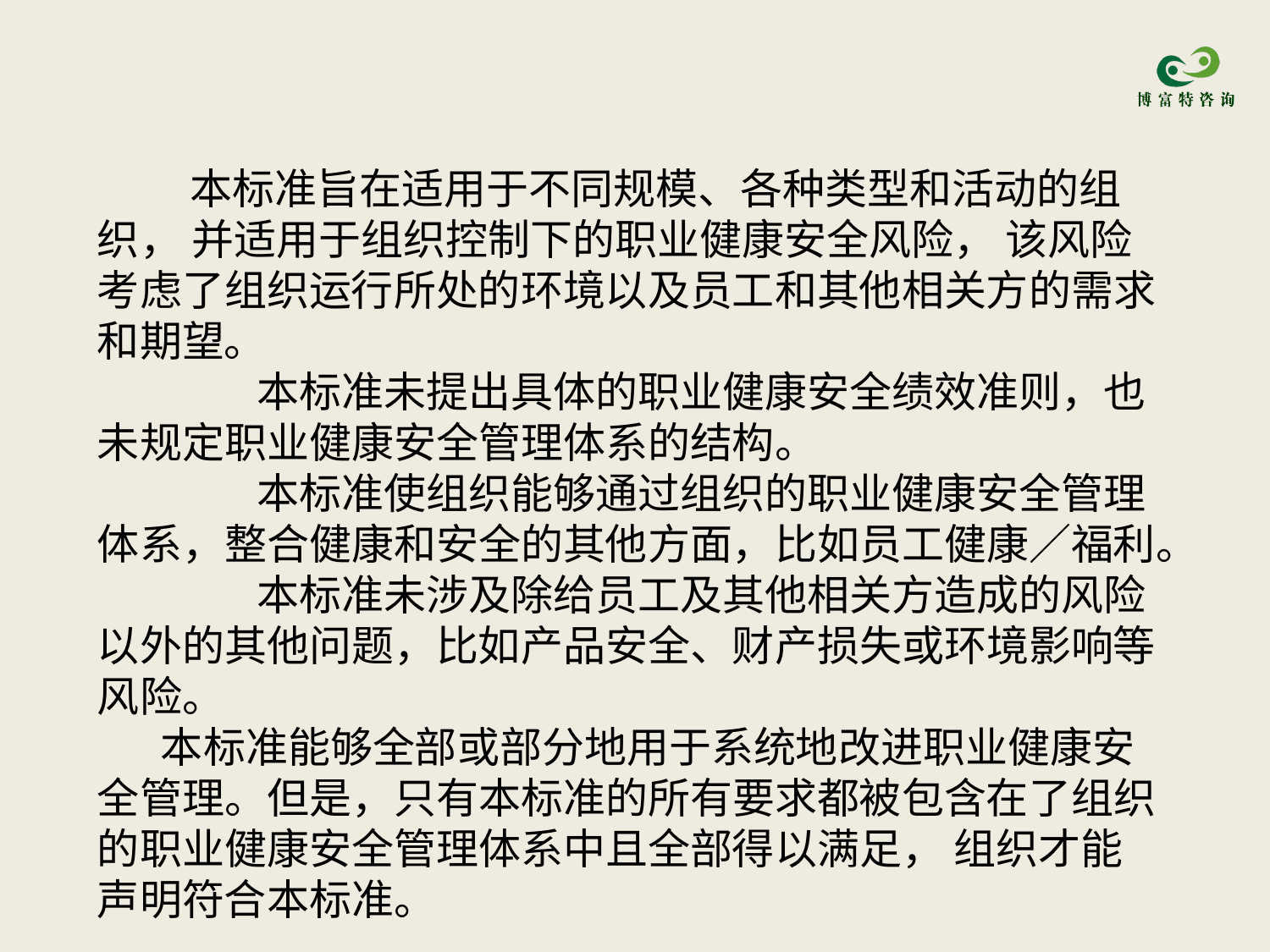

本标准旨在适用于不同规模、各种类型和活动的组织， 并适用于组织控制下的职业健康安全风险， 该风险考虑了组织运行所处的环境以及员工和其他相关方的需求和期望。
         本标准未提出具体的职业健康安全绩效准则，也未规定职业健康安全管理体系的结构。
         本标准使组织能够通过组织的职业健康安全管理体系，整合健康和安全的其他方面，比如员工健康／福利。
         本标准未涉及除给员工及其他相关方造成的风险以外的其他问题，比如产品安全、财产损失或环境影响等风险。
本标准能够全部或部分地用于系统地改进职业健康安全管理。但是，只有本标准的所有要求都被包含在了组织的职业健康安全管理体系中且全部得以满足， 组织才能声明符合本标准。